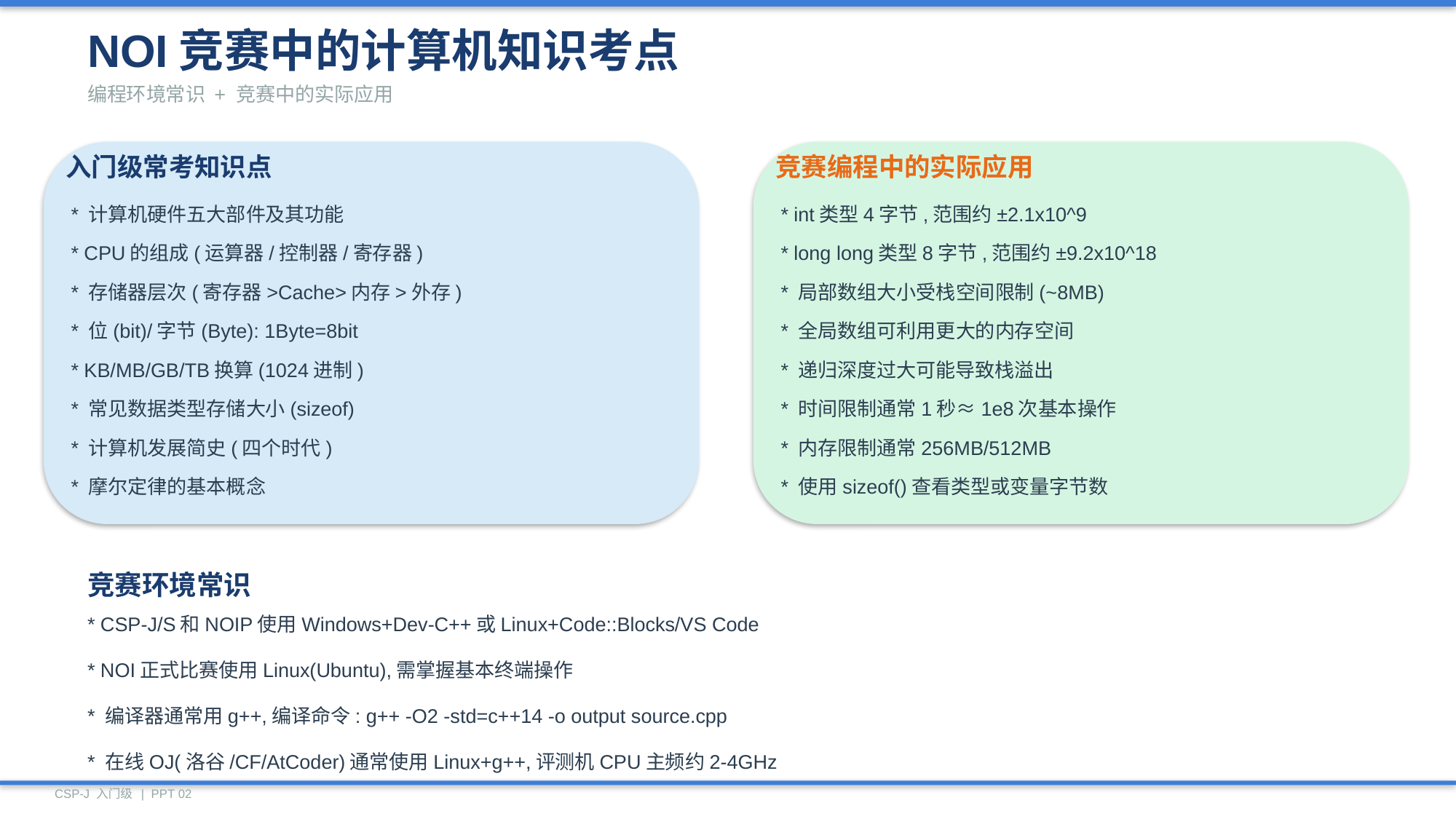

NOI竞赛中的计算机知识考点
编程环境常识 + 竞赛中的实际应用

入门级常考知识点
竞赛编程中的实际应用
* 计算机硬件五大部件及其功能
* int类型4字节,范围约±2.1x10^9
* CPU的组成(运算器/控制器/寄存器)
* long long类型8字节,范围约±9.2x10^18
* 存储器层次(寄存器>Cache>内存>外存)
* 局部数组大小受栈空间限制(~8MB)
* 位(bit)/字节(Byte): 1Byte=8bit
* 全局数组可利用更大的内存空间
* KB/MB/GB/TB换算(1024进制)
* 递归深度过大可能导致栈溢出
* 常见数据类型存储大小(sizeof)
* 时间限制通常1秒≈1e8次基本操作
* 计算机发展简史(四个时代)
* 内存限制通常256MB/512MB
* 摩尔定律的基本概念
* 使用sizeof()查看类型或变量字节数
竞赛环境常识
* CSP-J/S和NOIP使用Windows+Dev-C++或Linux+Code::Blocks/VS Code
* NOI正式比赛使用Linux(Ubuntu),需掌握基本终端操作
* 编译器通常用g++,编译命令: g++ -O2 -std=c++14 -o output source.cpp
* 在线OJ(洛谷/CF/AtCoder)通常使用Linux+g++,评测机CPU主频约2-4GHz

CSP-J 入门级  |  PPT 02